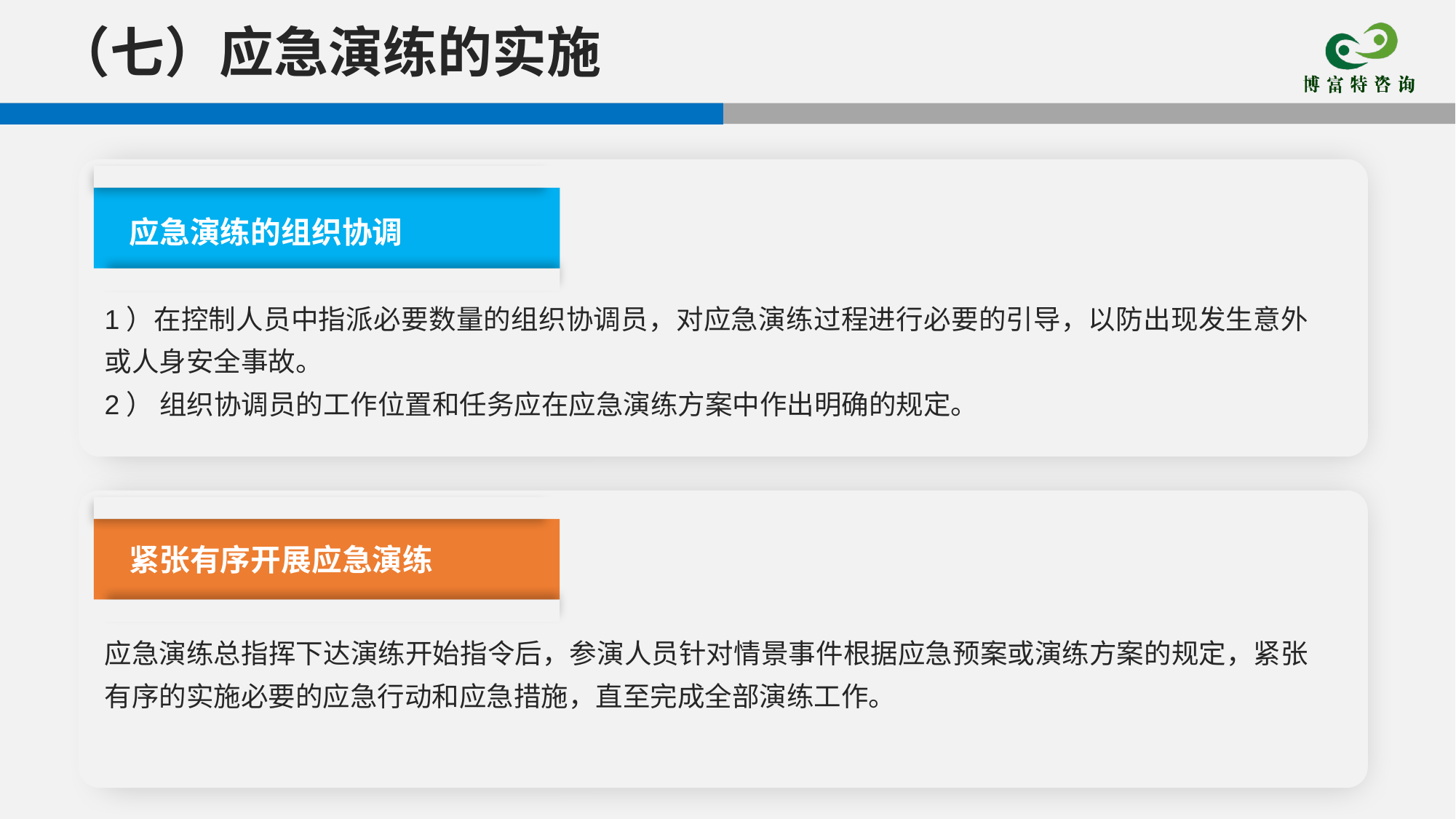

（七）应急演练的实施

应急演练的组织协调

1）在控制人员中指派必要数量的组织协调员，对应急演练过程进行必要的引导，以防出现发生意外或人身安全事故。
2） 组织协调员的工作位置和任务应在应急演练方案中作出明确的规定。

紧张有序开展应急演练

应急演练总指挥下达演练开始指令后，参演人员针对情景事件根据应急预案或演练方案的规定，紧张有序的实施必要的应急行动和应急措施，直至完成全部演练工作。